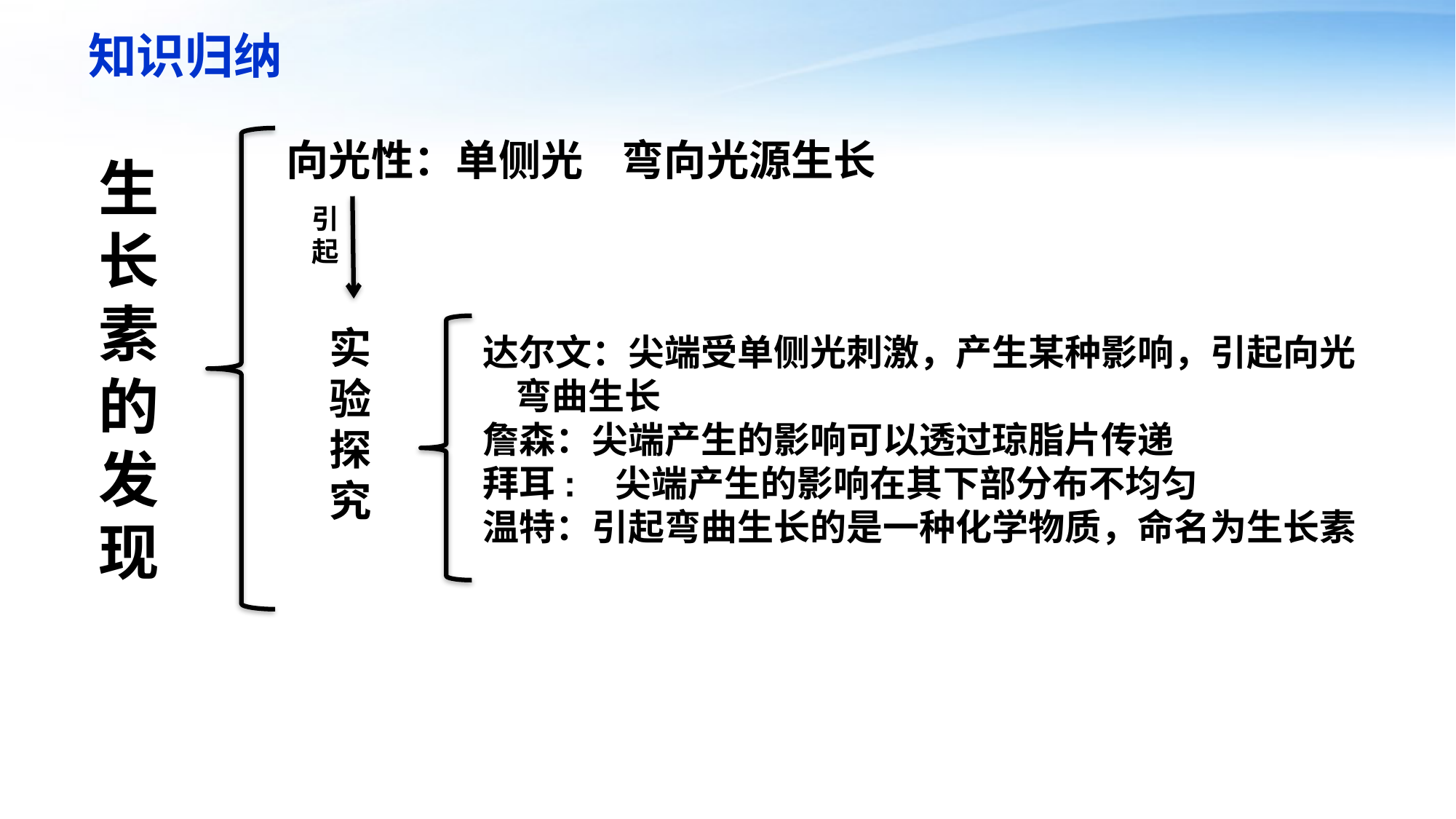

知识归纳

向光性：单侧光    弯向光源生长
生
长
素
的发现
引起
实
验
探
究

达尔文：尖端受单侧光刺激，产生某种影响，引起向光         弯曲生长
詹森：尖端产生的影响可以透过琼脂片传递
拜耳:   尖端产生的影响在其下部分布不均匀
温特：引起弯曲生长的是一种化学物质，命名为生长素